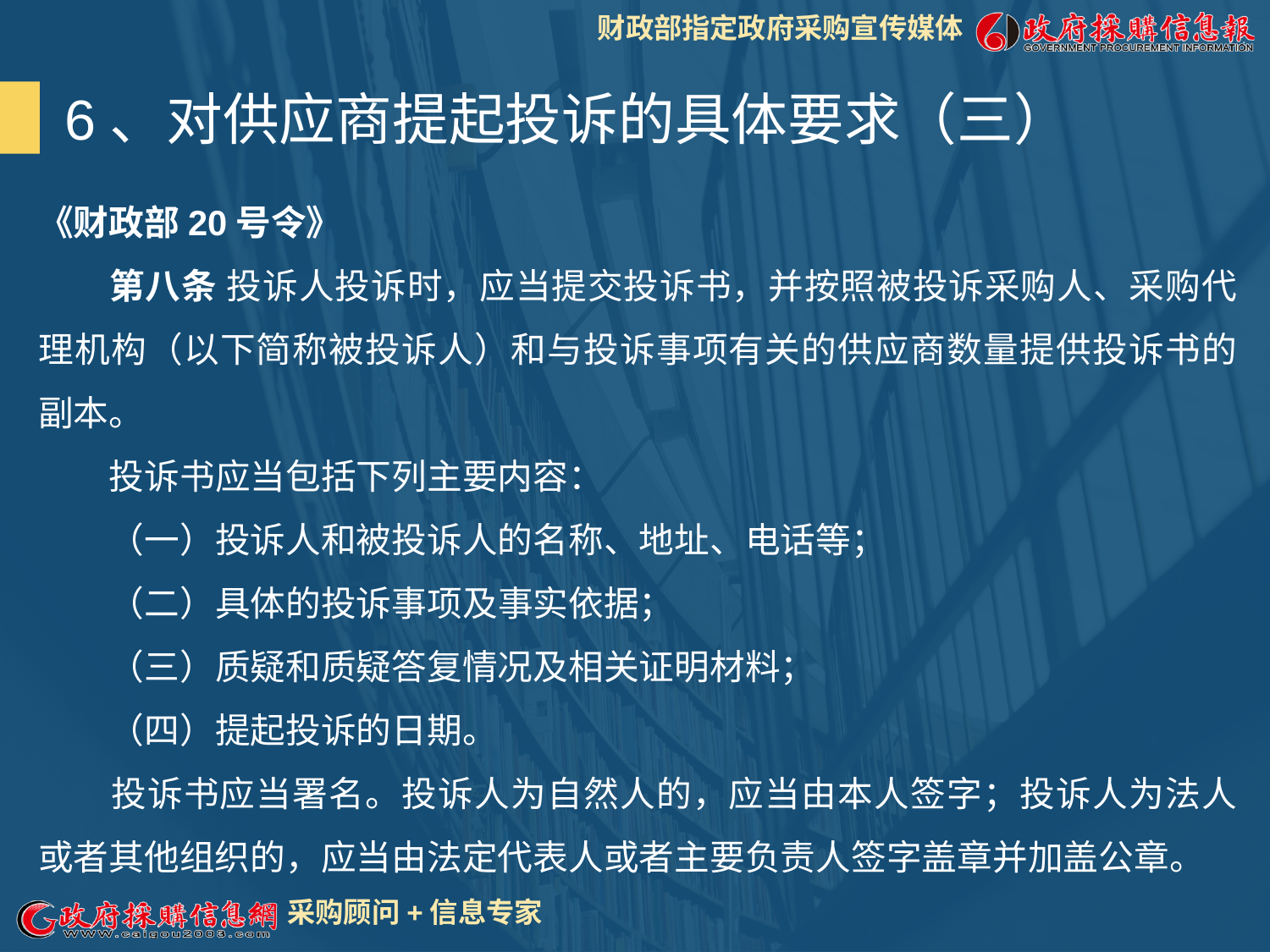

6、对供应商提起投诉的具体要求（三）
《财政部20号令》
       第八条 投诉人投诉时，应当提交投诉书，并按照被投诉采购人、采购代理机构（以下简称被投诉人）和与投诉事项有关的供应商数量提供投诉书的副本。
　　投诉书应当包括下列主要内容：
　　（一）投诉人和被投诉人的名称、地址、电话等；
　　（二）具体的投诉事项及事实依据；
　　（三）质疑和质疑答复情况及相关证明材料；
　　（四）提起投诉的日期。
　　投诉书应当署名。投诉人为自然人的，应当由本人签字；投诉人为法人或者其他组织的，应当由法定代表人或者主要负责人签字盖章并加盖公章。